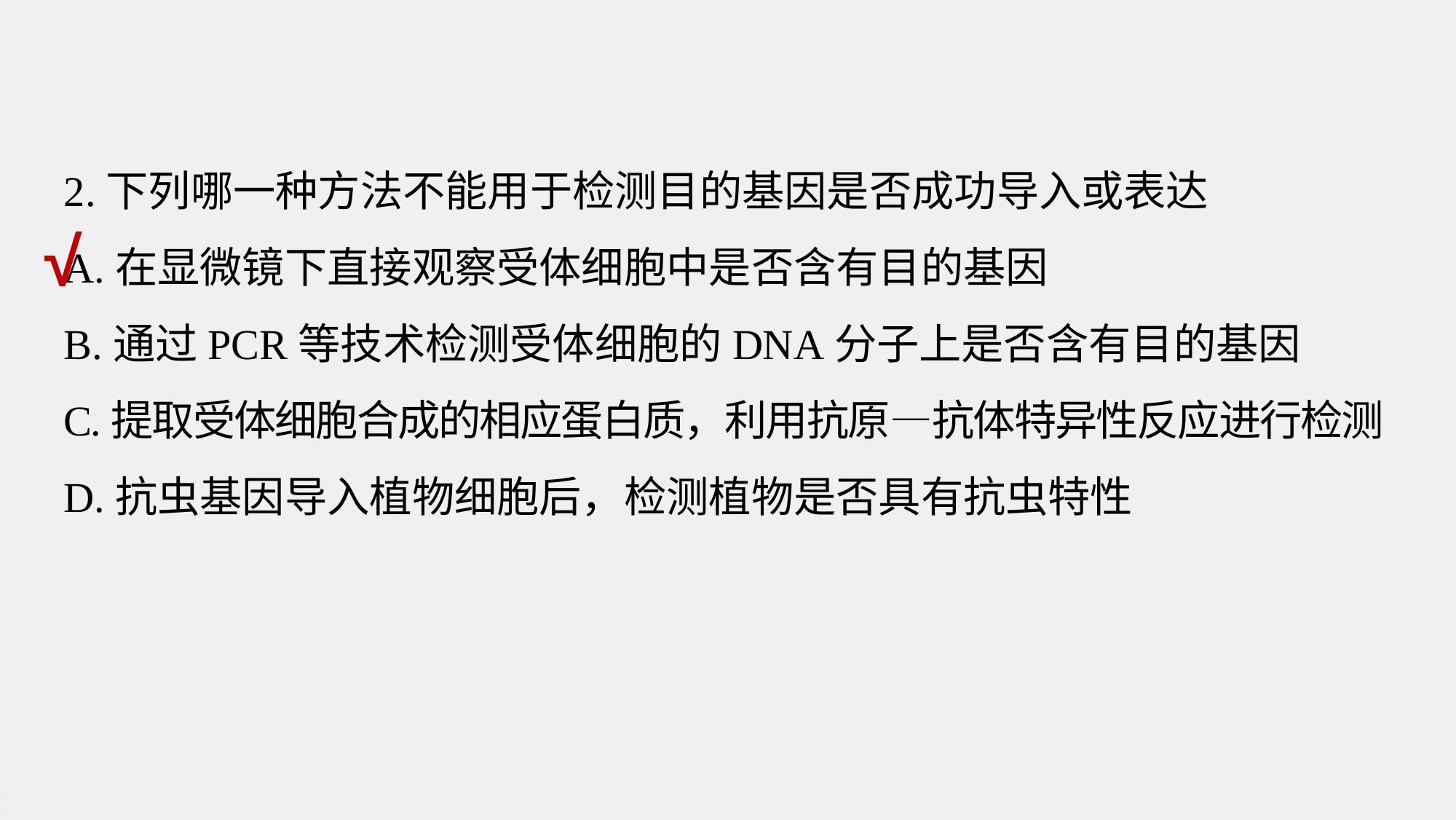

2.下列哪一种方法不能用于检测目的基因是否成功导入或表达
A.在显微镜下直接观察受体细胞中是否含有目的基因
B.通过PCR等技术检测受体细胞的DNA分子上是否含有目的基因
C.提取受体细胞合成的相应蛋白质，利用抗原—抗体特异性反应进行检测
D.抗虫基因导入植物细胞后，检测植物是否具有抗虫特性
√